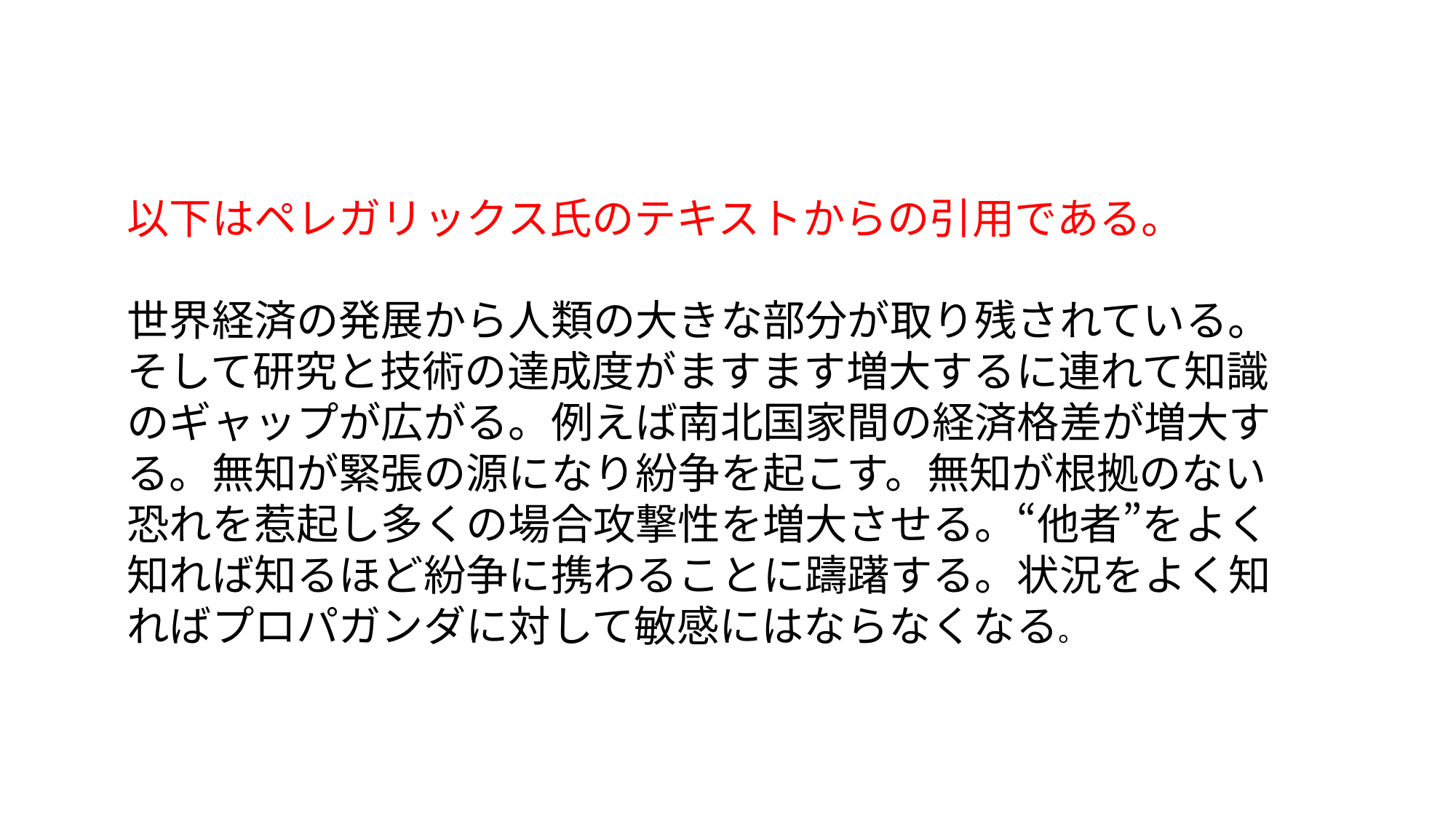

以下はペレガリックス氏のテキストからの引用である。

世界経済の発展から人類の大きな部分が取り残されている。そして研究と技術の達成度がますます増大するに連れて知識のギャップが広がる。例えば南北国家間の経済格差が増大する。無知が緊張の源になり紛争を起こす。無知が根拠のない恐れを惹起し多くの場合攻撃性を増大させる。“他者”をよく知れば知るほど紛争に携わることに躊躇する。状況をよく知ればプロパガンダに対して敏感にはならなくなる。